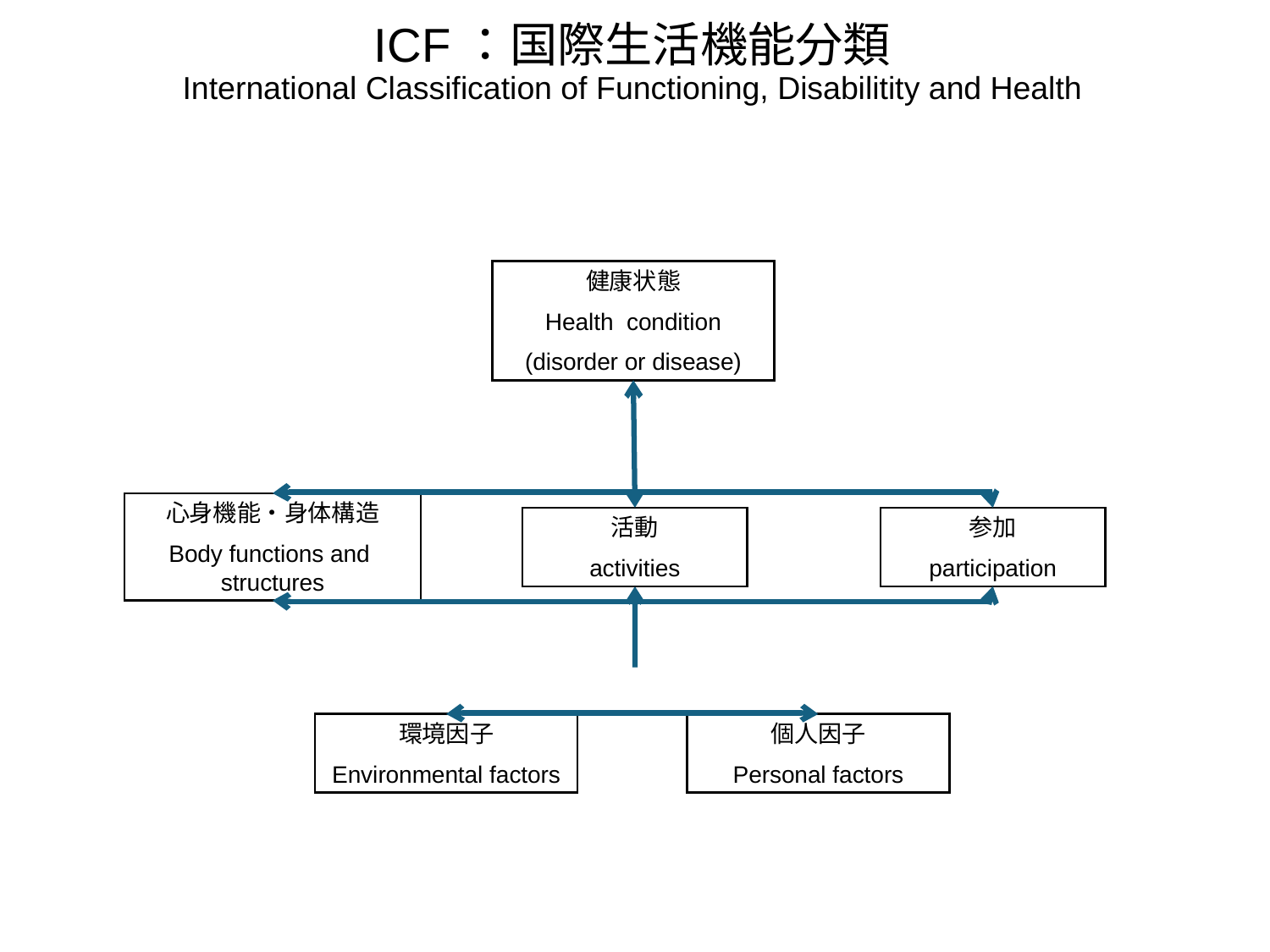

# ICF：国際生活機能分類 International Classification of Functioning, Disabilitity and Health
健康状態
Health  condition
(disorder or disease)

心身機能・身体構造
Body functions and  structures
活動
activities
参加
participation

環境因子
Environmental factors
個人因子
Personal factors